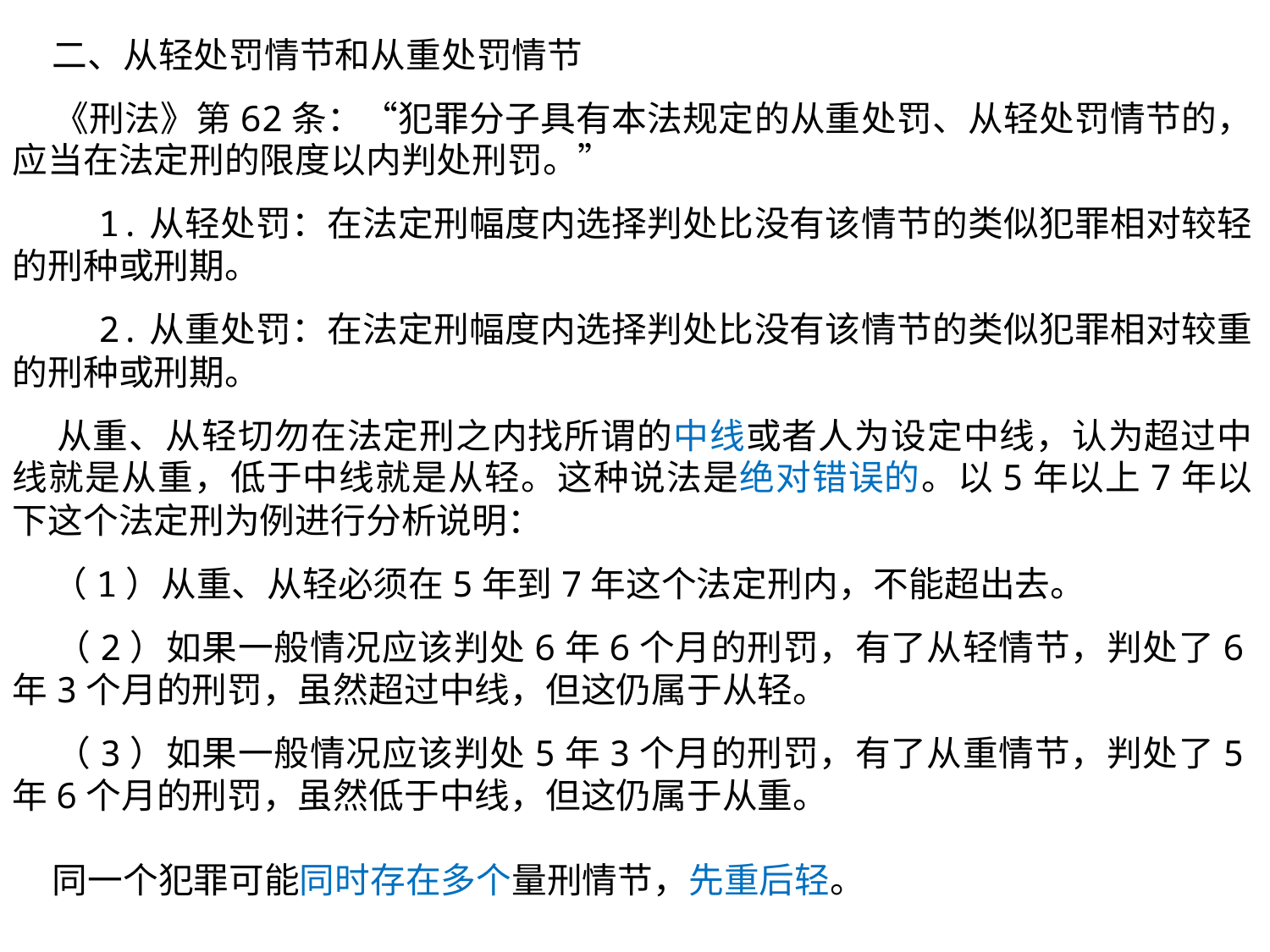

二、从轻处罚情节和从重处罚情节

    《刑法》第62条：“犯罪分子具有本法规定的从重处罚、从轻处罚情节的，应当在法定刑的限度以内判处刑罚。”

    1.从轻处罚：在法定刑幅度内选择判处比没有该情节的类似犯罪相对较轻的刑种或刑期。

    2.从重处罚：在法定刑幅度内选择判处比没有该情节的类似犯罪相对较重的刑种或刑期。

    从重、从轻切勿在法定刑之内找所谓的中线或者人为设定中线，认为超过中线就是从重，低于中线就是从轻。这种说法是绝对错误的。以5年以上7年以下这个法定刑为例进行分析说明：

    （1）从重、从轻必须在5年到7年这个法定刑内，不能超出去。

    （2）如果一般情况应该判处6年6个月的刑罚，有了从轻情节，判处了6年3个月的刑罚，虽然超过中线，但这仍属于从轻。

    （3）如果一般情况应该判处5年3个月的刑罚，有了从重情节，判处了5年6个月的刑罚，虽然低于中线，但这仍属于从重。

    同一个犯罪可能同时存在多个量刑情节，先重后轻。